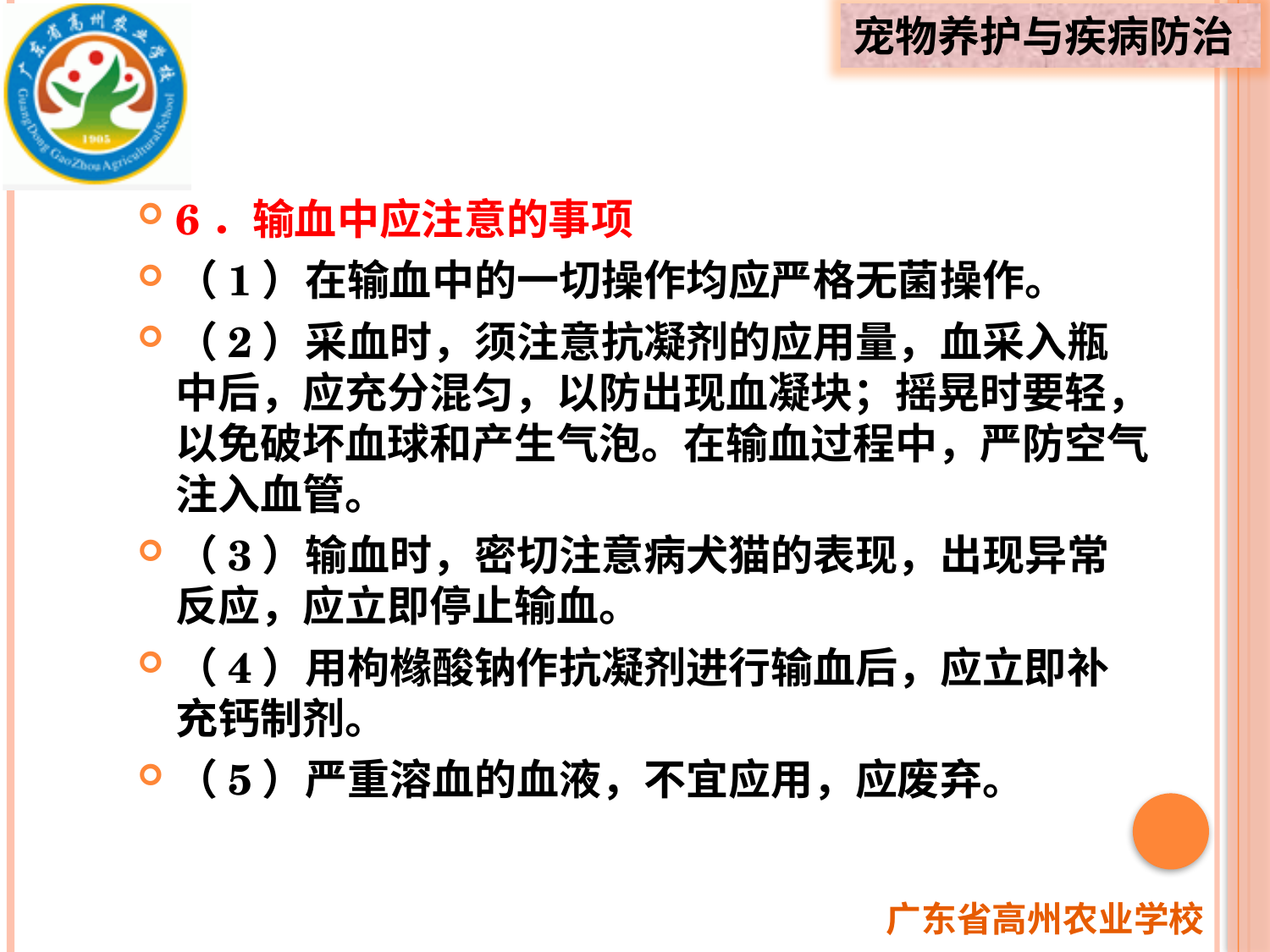

6．输血中应注意的事项
（1）在输血中的一切操作均应严格无菌操作。
（2）采血时，须注意抗凝剂的应用量，血采入瓶中后，应充分混匀，以防出现血凝块；摇晃时要轻，以免破坏血球和产生气泡。在输血过程中，严防空气注入血管。
（3）输血时，密切注意病犬猫的表现，出现异常反应，应立即停止输血。
（4）用枸橼酸钠作抗凝剂进行输血后，应立即补充钙制剂。
（5）严重溶血的血液，不宜应用，应废弃。